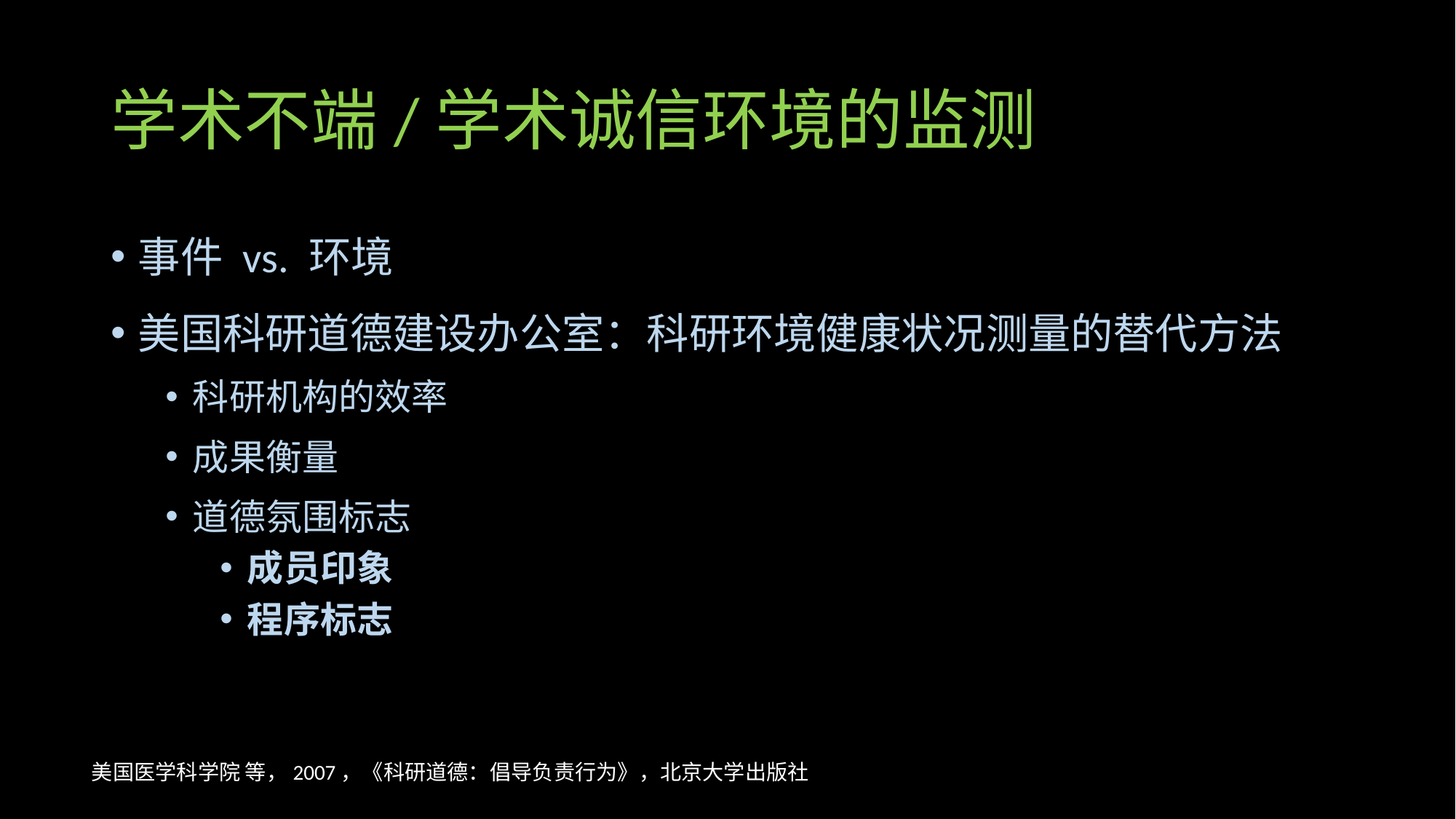

# 学术不端/学术诚信环境的监测
事件 vs. 环境
美国科研道德建设办公室：科研环境健康状况测量的替代方法
科研机构的效率
成果衡量
道德氛围标志
成员印象
程序标志
美国医学科学院 等，2007，《科研道德：倡导负责行为》，北京大学出版社